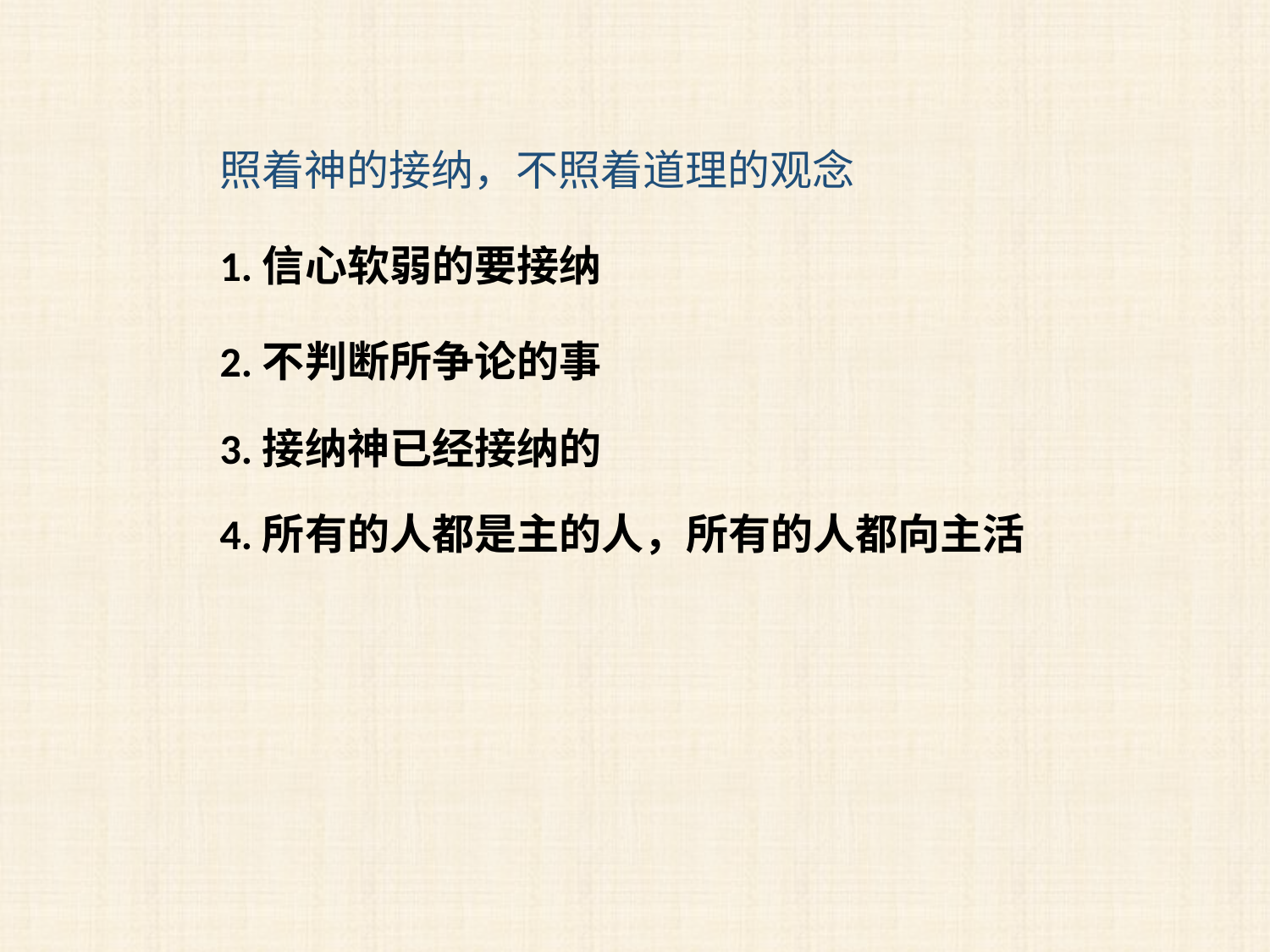

照着神的接纳，不照着道理的观念
1.信心软弱的要接纳
2.不判断所争论的事
3.接纳神已经接纳的
4.所有的人都是主的人，所有的人都向主活